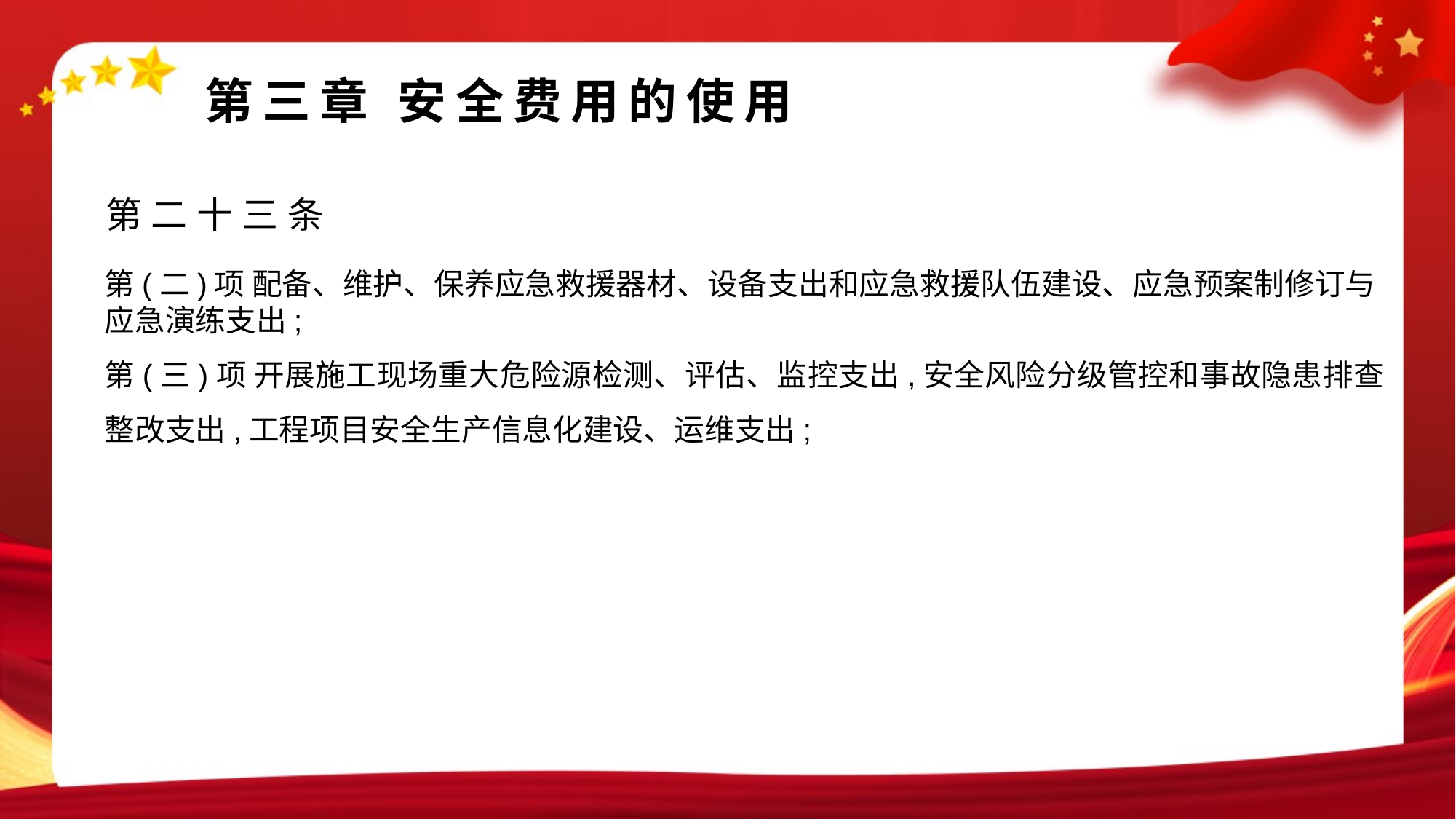

#
第三章 安全费用的使用
第二十三条
第(二)项 配备、维护、保养应急救援器材、设备支出和应急救援队伍建设、应急预案制修订与应急演练支出;
第(三)项 开展施工现场重大危险源检测、评估、监控支出,安全风险分级管控和事故隐患排查整改支出,工程项目安全生产信息化建设、运维支出;